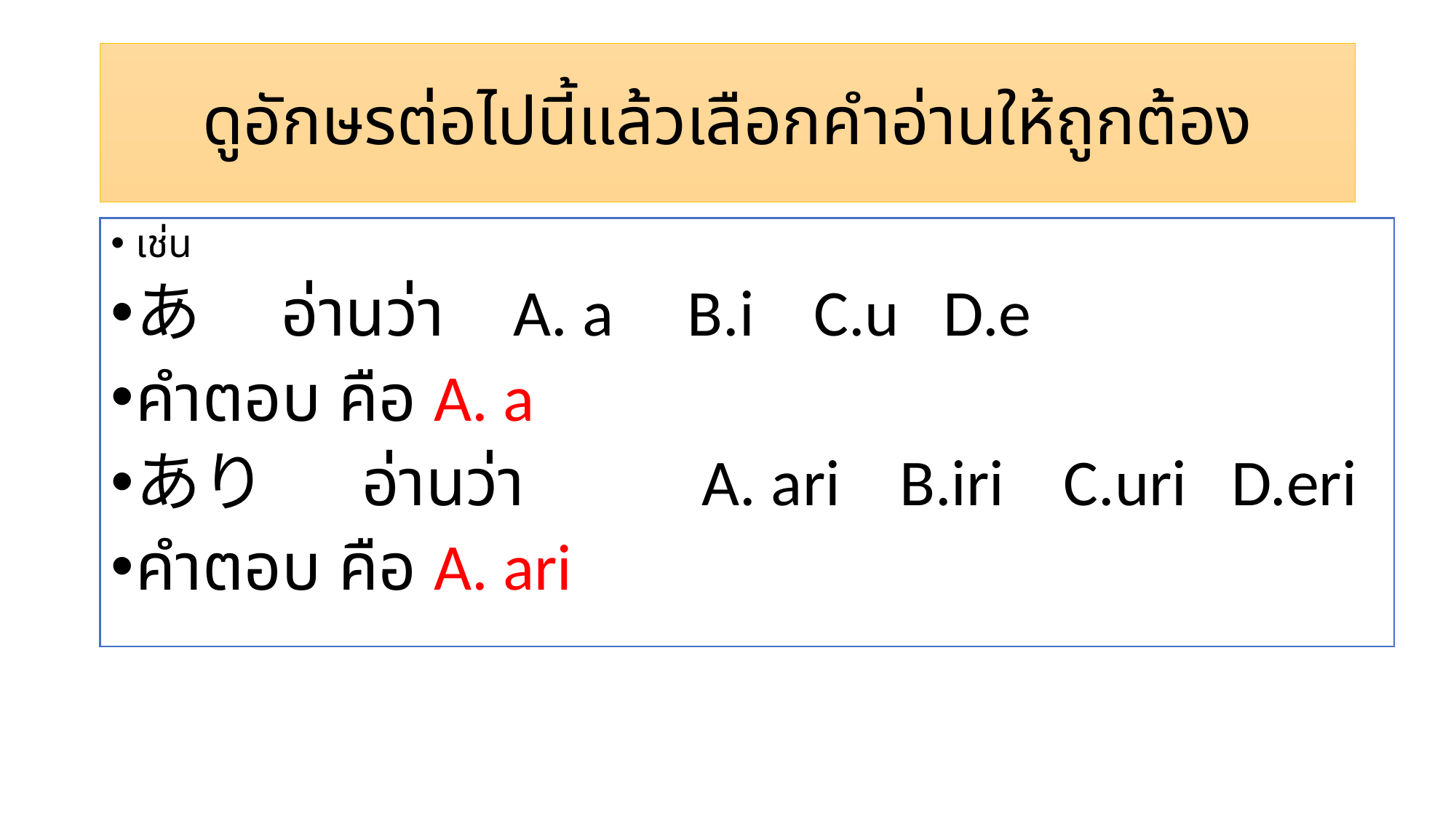

# ดูอักษรต่อไปนี้แล้วเลือกคำอ่านให้ถูกต้อง
เช่น
あ　อ่านว่า    A. a     B.i    C.u   D.e
คำตอบ คือ A. a
あり　 อ่านว่า 　　A. ari    B.iri    C.uri   D.eri
คำตอบ คือ A. ari